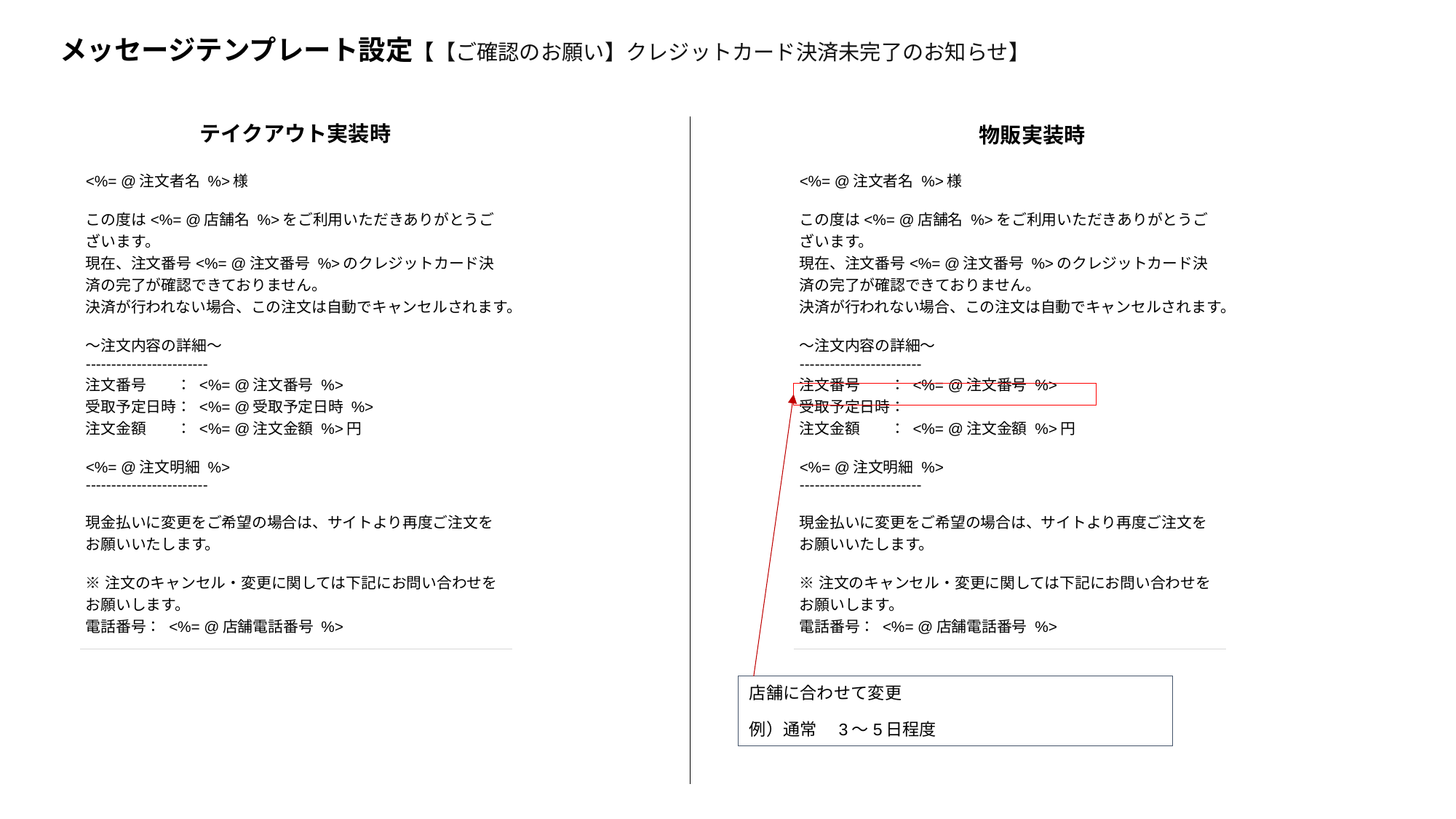

メッセージテンプレート設定【【ご確認のお願い】クレジットカード決済未完了のお知らせ】
テイクアウト実装時
物販実装時
| <%= @注文者名 %>様 この度は<%= @店舗名 %>をご利用いただきありがとうございます。 現在、注文番号<%= @注文番号 %>のクレジットカード決済の完了が確認できておりません。 決済が行われない場合、この注文は自動でキャンセルされます。 〜注文内容の詳細〜 ------------------------ 注文番号　　： <%= @注文番号 %> 受取予定日時： <%= @受取予定日時 %> 注文金額　　： <%= @注文金額 %>円 <%= @注文明細 %> ------------------------ 現金払いに変更をご希望の場合は、サイトより再度ご注文をお願いいたします。 ※注文のキャンセル・変更に関しては下記にお問い合わせをお願いします。 電話番号： <%= @店舗電話番号 %> |
| --- |
| <%= @注文者名 %>様 この度は<%= @店舗名 %>をご利用いただきありがとうございます。 現在、注文番号<%= @注文番号 %>のクレジットカード決済の完了が確認できておりません。 決済が行われない場合、この注文は自動でキャンセルされます。 〜注文内容の詳細〜 ------------------------ 注文番号　　： <%= @注文番号 %> 受取予定日時： 注文金額　　： <%= @注文金額 %>円 <%= @注文明細 %> ------------------------ 現金払いに変更をご希望の場合は、サイトより再度ご注文をお願いいたします。 ※注文のキャンセル・変更に関しては下記にお問い合わせをお願いします。 電話番号： <%= @店舗電話番号 %> |
| --- |

店舗に合わせて変更
例）通常　3〜5日程度